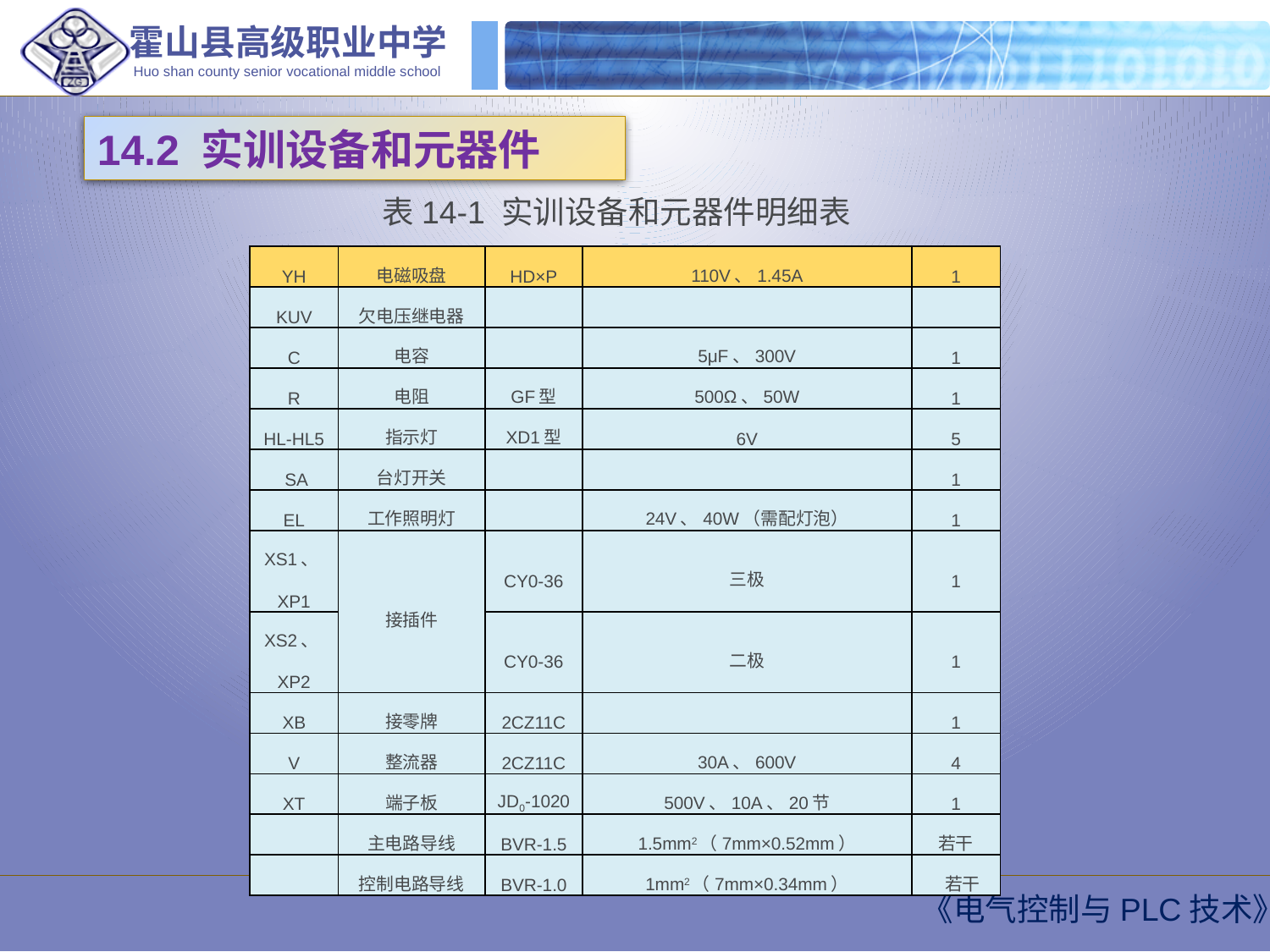

14.2 实训设备和元器件
表14-1 实训设备和元器件明细表
| YH | 电磁吸盘 | HD×P | 110V、1.45A | 1 |
| --- | --- | --- | --- | --- |
| KUV | 欠电压继电器 |  |  |  |
| C | 电容 |  | 5μF、300V | 1 |
| R | 电阻 | GF型 | 500Ω、50W | 1 |
| HL-HL5 | 指示灯 | XD1型 | 6V | 5 |
| SA | 台灯开关 |  |  | 1 |
| EL | 工作照明灯 |  | 24V、40W（需配灯泡） | 1 |
| XS1、XP1 | 接插件 | CY0-36 | 三极 | 1 |
| XS2、XP2 |  | CY0-36 | 二极 | 1 |
| XB | 接零牌 | 2CZ11C |  | 1 |
| V | 整流器 | 2CZ11C | 30A、600V | 4 |
| XT | 端子板 | JD0-1020 | 500V、10A、20节 | 1 |
|  | 主电路导线 | BVR-1.5 | 1.5mm2（7mm×0.52mm） | 若干 |
|  | 控制电路导线 | BVR-1.0 | 1mm2（7mm×0.34mm） | 若干 |